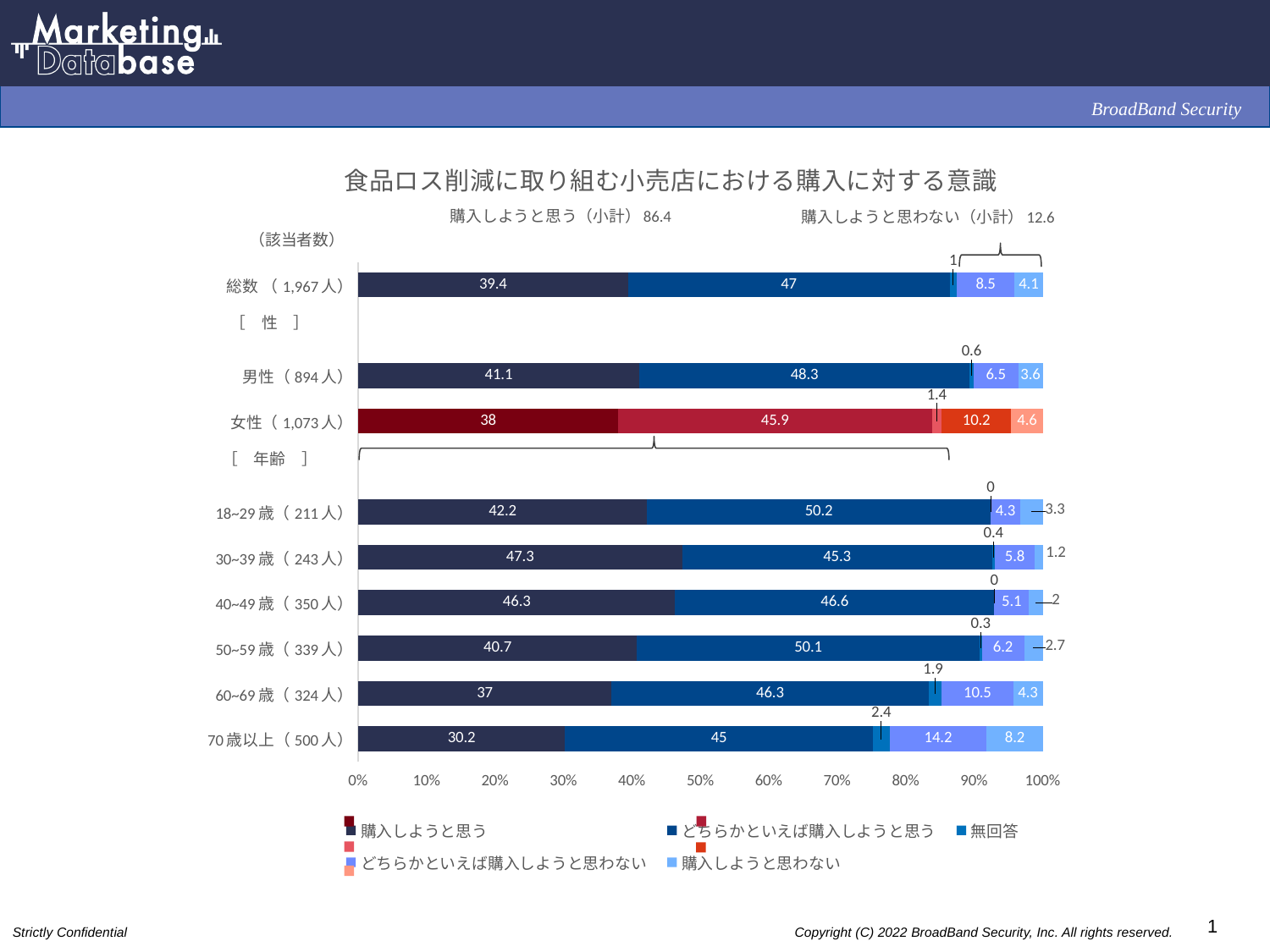

### Chart: 食品ロス削減に取り組む小売店における購入に対する意識

| Category | 購入しようと思う | どちらかといえば購入しようと思う | 無回答 | どちらかといえば購入しようと思わない | 購入しようと思わない |
|---|---|---|---|---|---|
| 総数 （1,967人） | 39.4 | 47.0 | 1.0 | 8.5 | 4.1 |
|  | None | None | None | None | None |
| 男性（894人） | 41.1 | 48.3 | 0.6 | 6.5 | 3.6 |
| 女性（1,073人） | 38.0 | 45.9 | 1.4 | 10.2 | 4.6 |
|  | None | None | None | None | None |
| 18~29歳（211人） | 42.2 | 50.2 | 0.0 | 4.3 | 3.3 |
| 30~39歳（243人） | 47.3 | 45.3 | 0.4 | 5.8 | 1.2 |
| 40~49歳（350人） | 46.3 | 46.6 | 0.0 | 5.1 | 2.0 |
| 50~59歳（339人） | 40.7 | 50.1 | 0.3 | 6.2 | 2.7 |
| 60~69歳（324人） | 37.0 | 46.3 | 1.9 | 10.5 | 4.3 |
| 70歳以上（500人） | 30.2 | 45.0 | 2.4 | 14.2 | 8.2 |